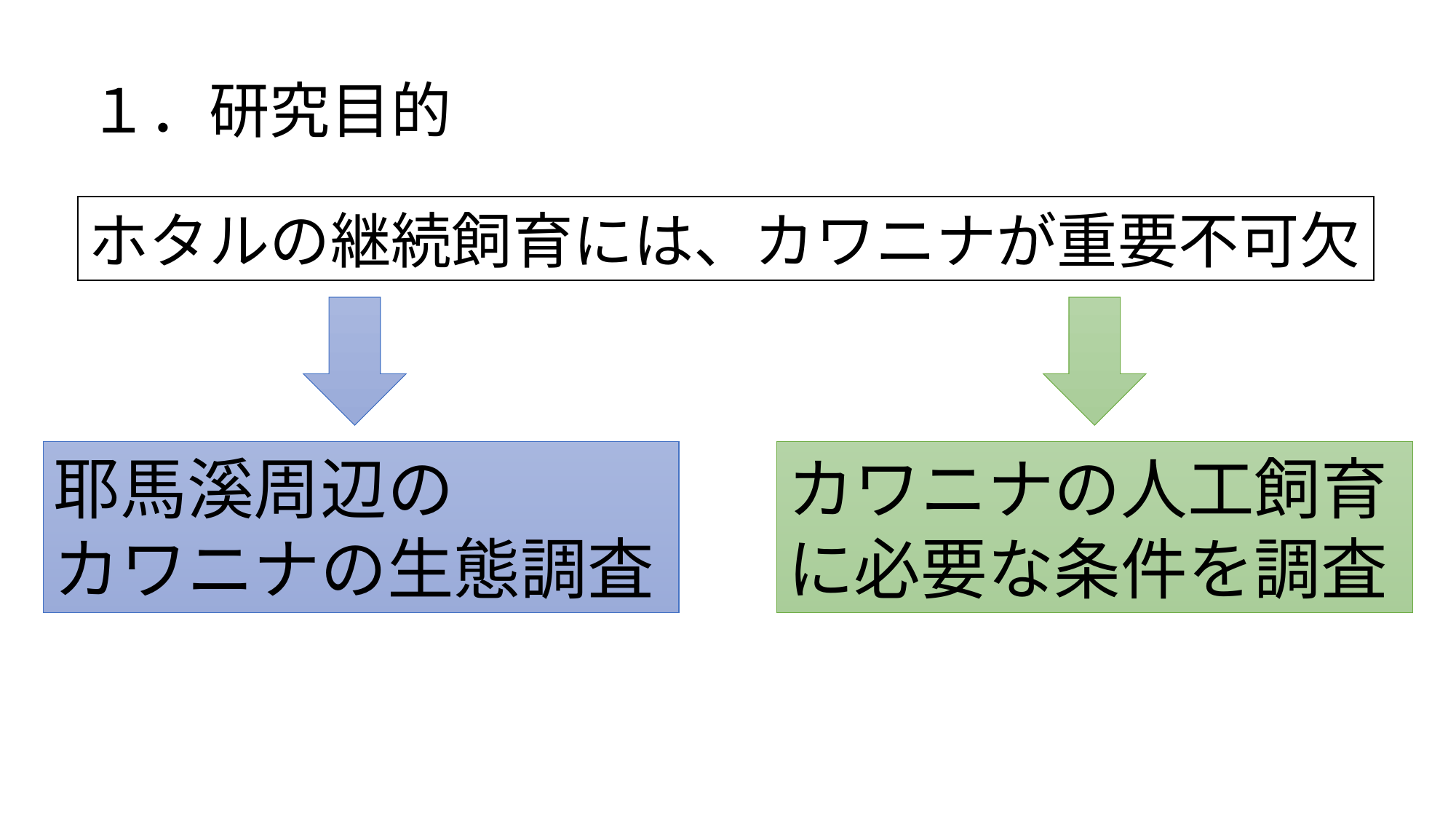

１．研究目的
ホタルの継続飼育には、カワニナが重要不可欠

耶馬溪周辺の
カワニナの生態調査
カワニナの人工飼育に必要な条件を調査